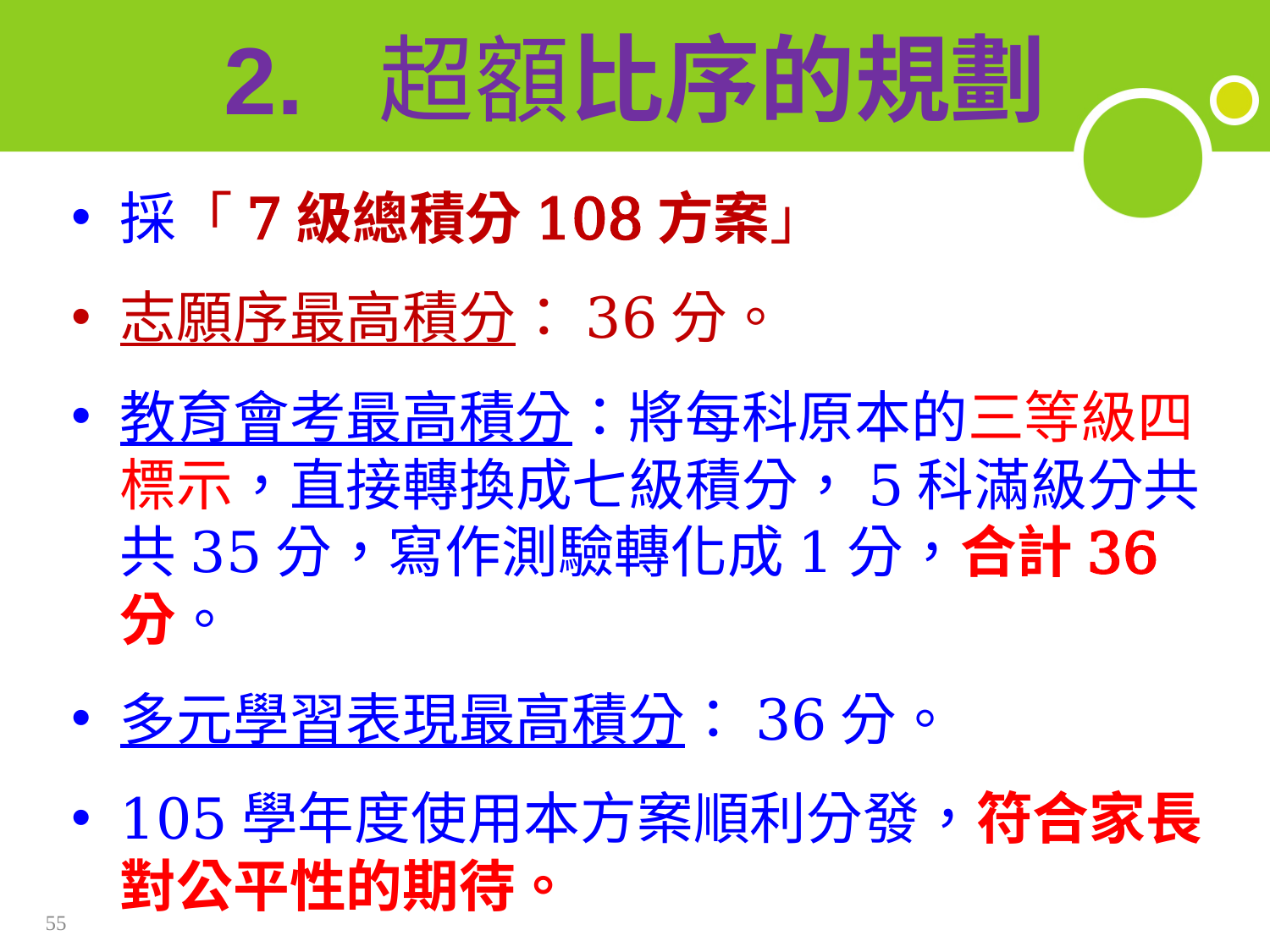

# 2.  超額比序的規劃
採「7級總積分108方案」
志願序最高積分：36分。
教育會考最高積分：將每科原本的三等級四標示，直接轉換成七級積分，5科滿級分共共35分，寫作測驗轉化成1分，合計36分。
多元學習表現最高積分：36分。
105學年度使用本方案順利分發，符合家長對公平性的期待。
55